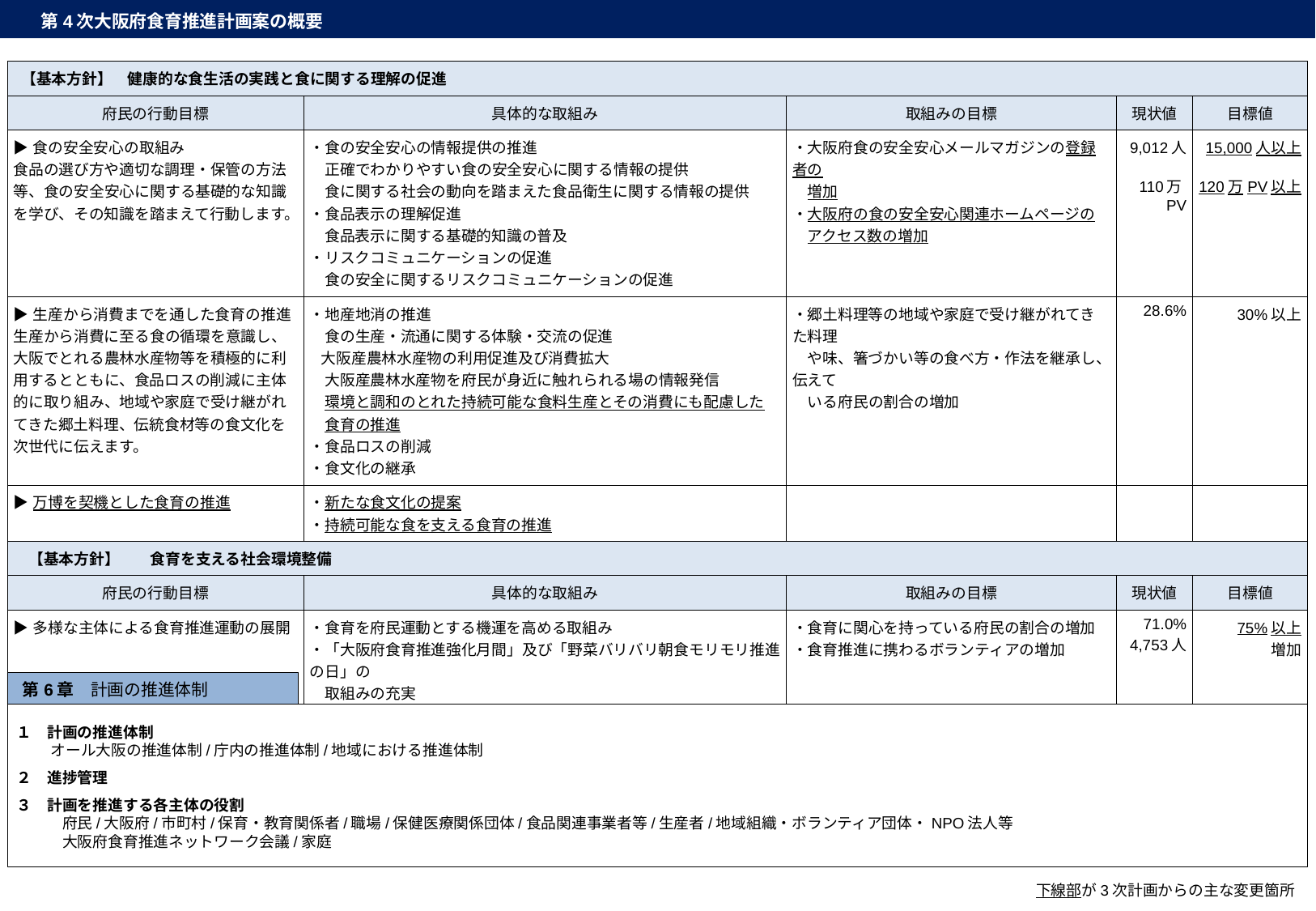

第4次大阪府食育推進計画案の概要
| 【基本方針】　健康的な食生活の実践と食に関する理解の促進 |  |  |  |  |
| --- | --- | --- | --- | --- |
| 府民の行動目標 | 具体的な取組み | 取組みの目標 | 現状値 | 目標値 |
| ▶食の安全安心の取組み 食品の選び方や適切な調理・保管の方法等、食の安全安心に関する基礎的な知識を学び、その知識を踏まえて行動します。 | ・食の安全安心の情報提供の推進 　正確でわかりやすい食の安全安心に関する情報の提供 　食に関する社会の動向を踏まえた食品衛生に関する情報の提供 ・食品表示の理解促進 　食品表示に関する基礎的知識の普及 ・リスクコミュニケーションの促進 　食の安全に関するリスクコミュニケーションの促進 | ・大阪府食の安全安心メールマガジンの登録者の 　増加 ・大阪府の食の安全安心関連ホームページの 　アクセス数の増加 | 9,012人 110万PV | 15,000人以上 120万PV以上 |
| ▶生産から消費までを通した食育の推進 生産から消費に至る食の循環を意識し、大阪でとれる農林水産物等を積極的に利用するとともに、食品ロスの削減に主体的に取り組み、地域や家庭で受け継がれてきた郷土料理、伝統食材等の食文化を次世代に伝えます。 | ・地産地消の推進 　食の生産・流通に関する体験・交流の促進 大阪産農林水産物の利用促進及び消費拡大 　大阪産農林水産物を府民が身近に触れられる場の情報発信 　環境と調和のとれた持続可能な食料生産とその消費にも配慮した 　食育の推進 ・食品ロスの削減 ・食文化の継承 | ・郷土料理等の地域や家庭で受け継がれてきた料理 　や味、箸づかい等の食べ方・作法を継承し、伝えて 　いる府民の割合の増加 | 28.6% | 30%以上 |
| ▶万博を契機とした食育の推進 | ・新たな食文化の提案 ・持続可能な食を支える食育の推進 |  |  |  |
| 【基本方針】　　食育を支える社会環境整備 |  |  |  |  |
| 府民の行動目標 | 具体的な取組み | 取組みの目標 | 現状値 | 目標値 |
| ▶多様な主体による食育推進運動の展開 | ・食育を府民運動とする機運を高める取組み ・「大阪府食育推進強化月間」及び「野菜バリバリ朝食モリモリ推進の日」の 　取組みの充実 ・市町村食育推進計画の策定促進と施策の推進 ・食に関するボランティア等が行う食育活動への支援 | ・食育に関心を持っている府民の割合の増加 ・食育推進に携わるボランティアの増加 | 71.0% 4,753人 | 75%以上 増加 |
| ▶多様な主体が参画したネットワークの強化 | ・「大阪府食育推進ネットワーク会議」参画団体や民間企業との連携・協働 |  |  |  |
　第6章　計画の推進体制
１　計画の推進体制
　　 オール大阪の推進体制/庁内の推進体制/地域における推進体制
２　進捗管理
３　計画を推進する各主体の役割
　　　府民/大阪府/市町村/保育・教育関係者/職場/保健医療関係団体/食品関連事業者等/生産者/地域組織・ボランティア団体・NPO法人等
　　　大阪府食育推進ネットワーク会議/家庭
下線部が3次計画からの主な変更箇所